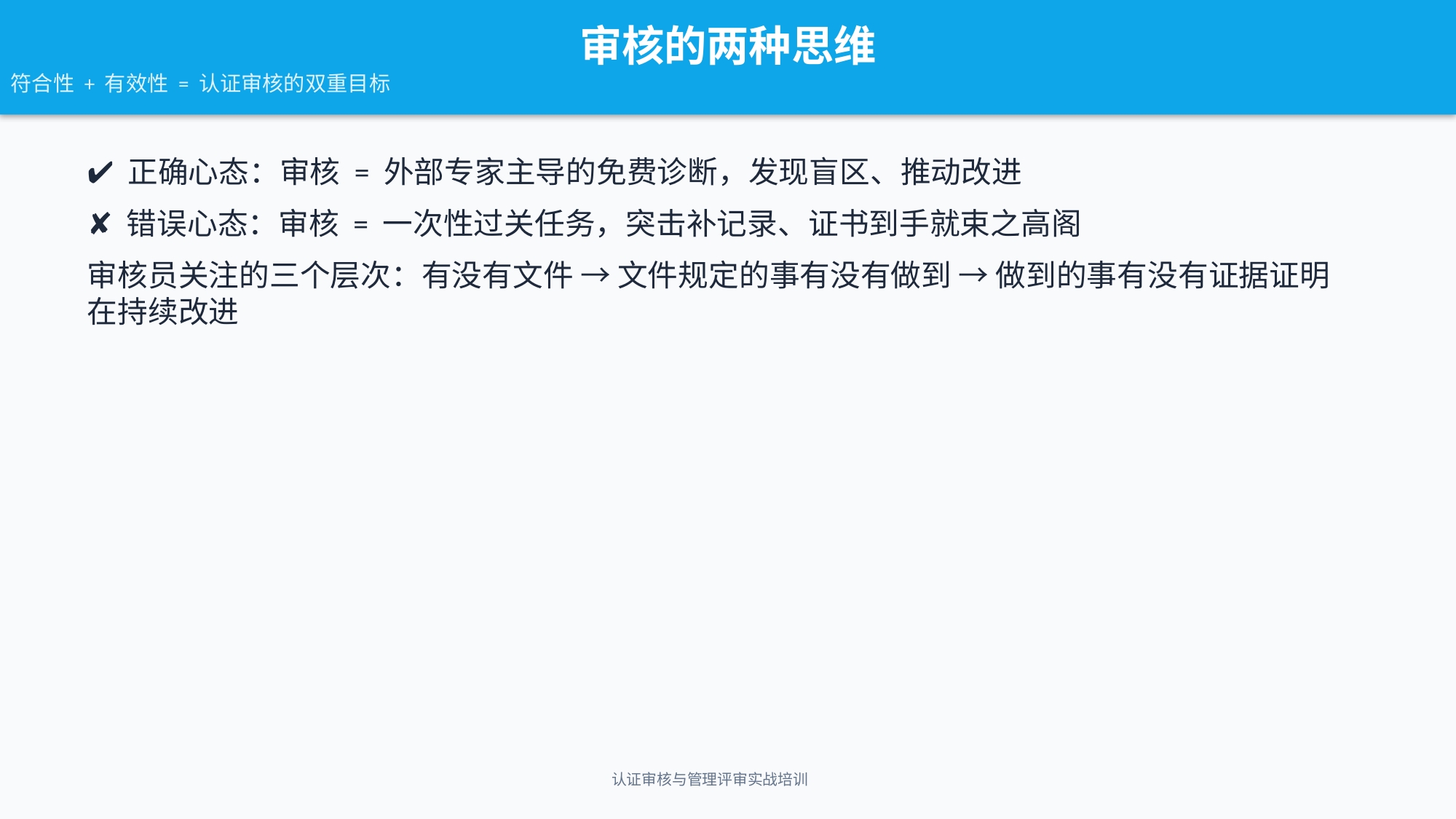

审核的两种思维
符合性 + 有效性 = 认证审核的双重目标
✔ 正确心态：审核 = 外部专家主导的免费诊断，发现盲区、推动改进
✘ 错误心态：审核 = 一次性过关任务，突击补记录、证书到手就束之高阁
审核员关注的三个层次：有没有文件 → 文件规定的事有没有做到 → 做到的事有没有证据证明在持续改进
认证审核与管理评审实战培训